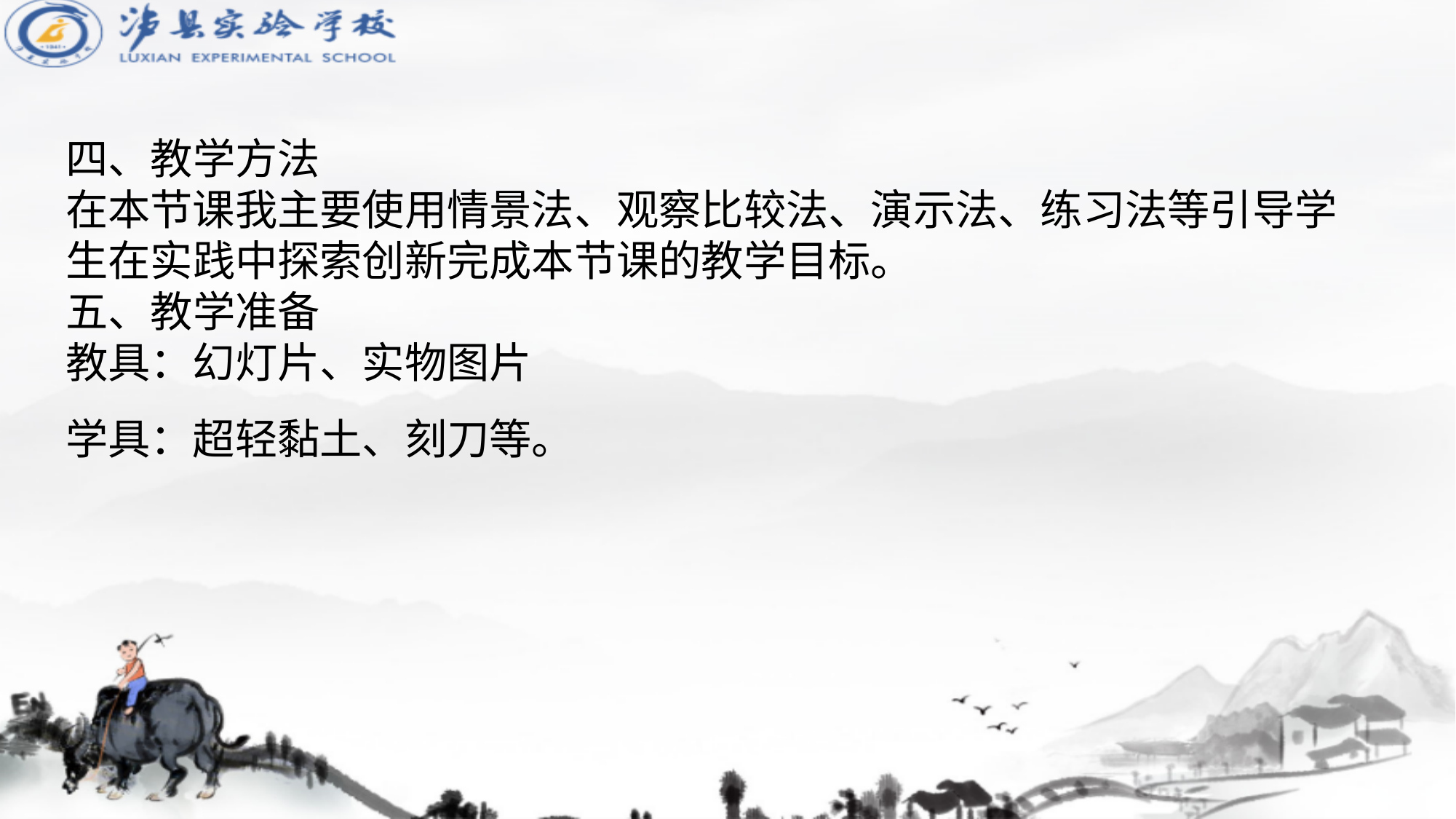

四、教学方法在本节课我主要使用情景法、观察比较法、演示法、练习法等引导学生在实践中探索创新完成本节课的教学目标。五、教学准备教具：幻灯片、实物图片学具：超轻黏土、刻刀等。